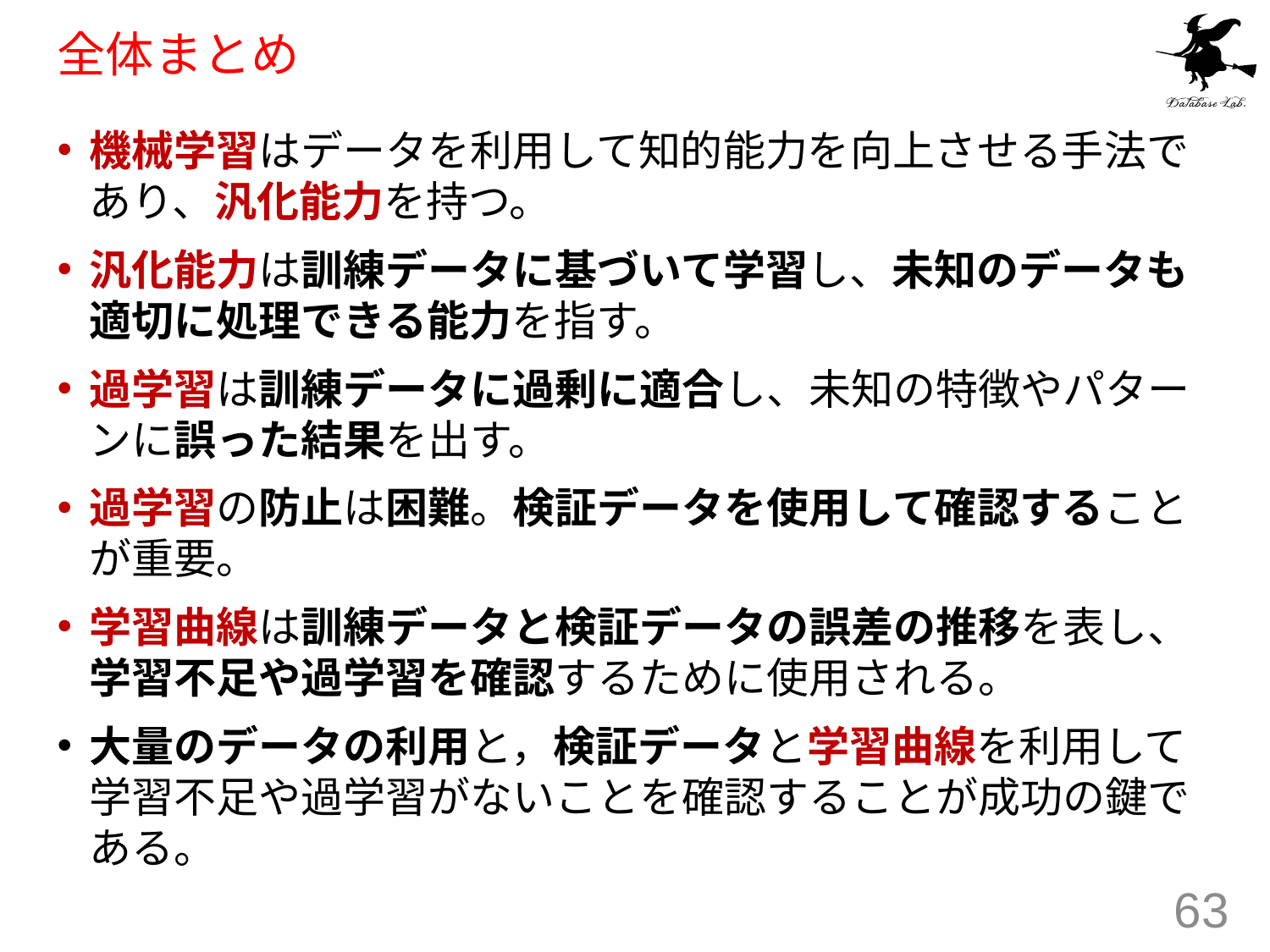

# 全体まとめ
機械学習はデータを利用して知的能力を向上させる手法であり、汎化能力を持つ。
汎化能力は訓練データに基づいて学習し、未知のデータも適切に処理できる能力を指す。
過学習は訓練データに過剰に適合し、未知の特徴やパターンに誤った結果を出す。
過学習の防止は困難。検証データを使用して確認することが重要。
学習曲線は訓練データと検証データの誤差の推移を表し、学習不足や過学習を確認するために使用される。
大量のデータの利用と，検証データと学習曲線を利用して学習不足や過学習がないことを確認することが成功の鍵である。
63